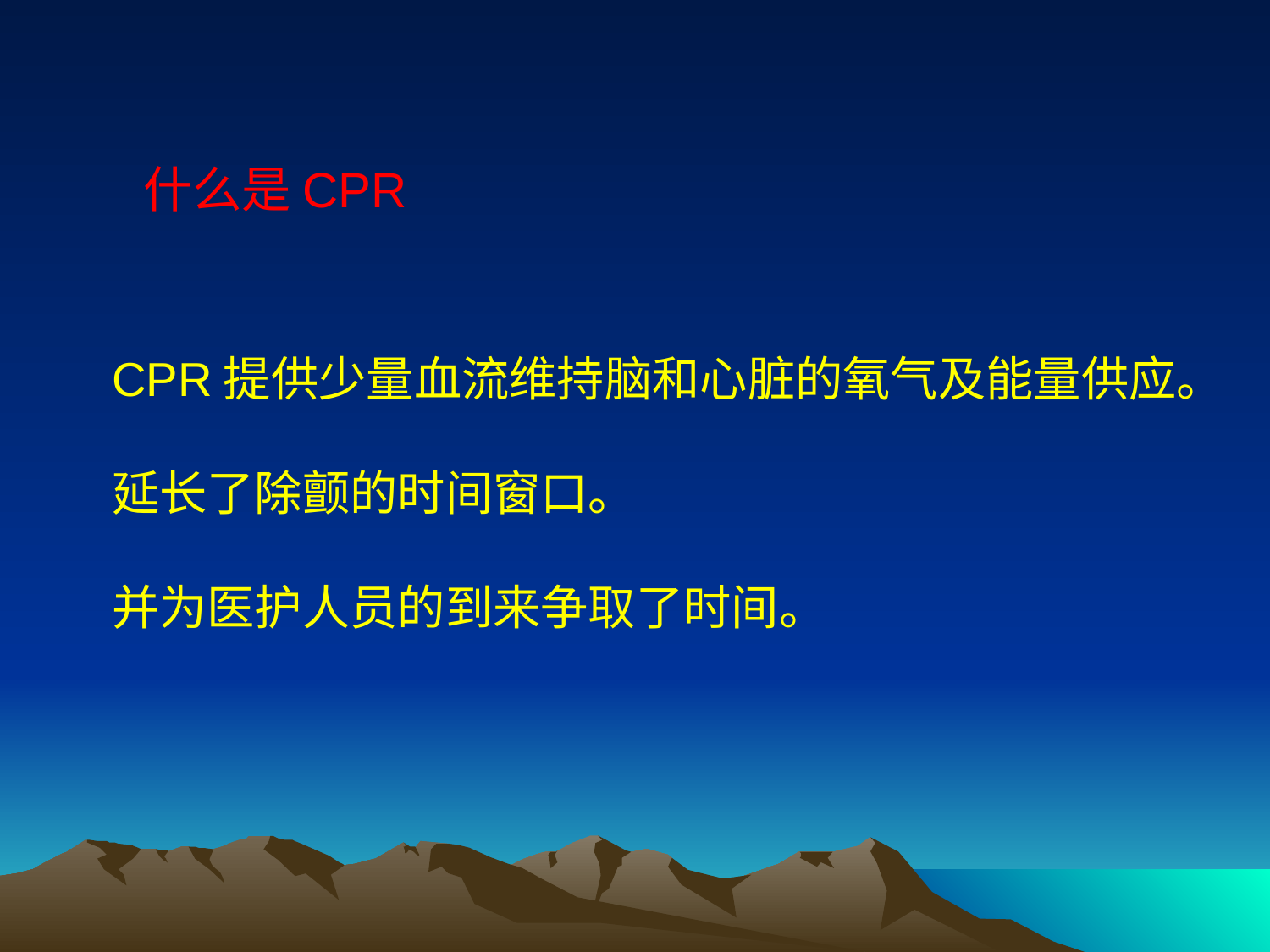

什么是CPR
CPR提供少量血流维持脑和心脏的氧气及能量供应。

延长了除颤的时间窗口。

并为医护人员的到来争取了时间。